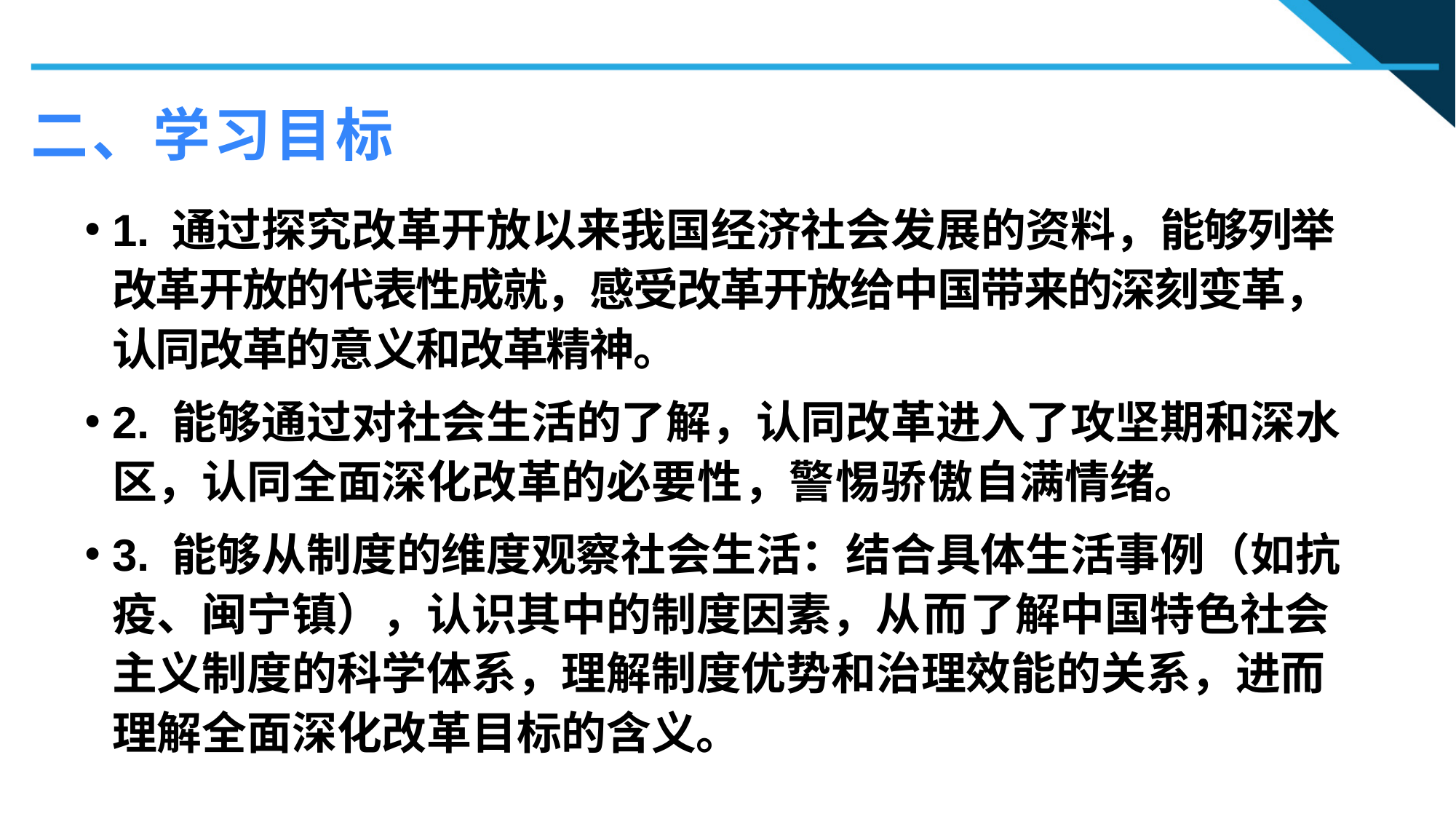

二、学习目标
1. 通过探究改革开放以来我国经济社会发展的资料，能够列举改革开放的代表性成就，感受改革开放给中国带来的深刻变革，认同改革的意义和改革精神。
2. 能够通过对社会生活的了解，认同改革进入了攻坚期和深水区，认同全面深化改革的必要性，警惕骄傲自满情绪。
3. 能够从制度的维度观察社会生活：结合具体生活事例（如抗疫、闽宁镇），认识其中的制度因素，从而了解中国特色社会主义制度的科学体系，理解制度优势和治理效能的关系，进而理解全面深化改革目标的含义。